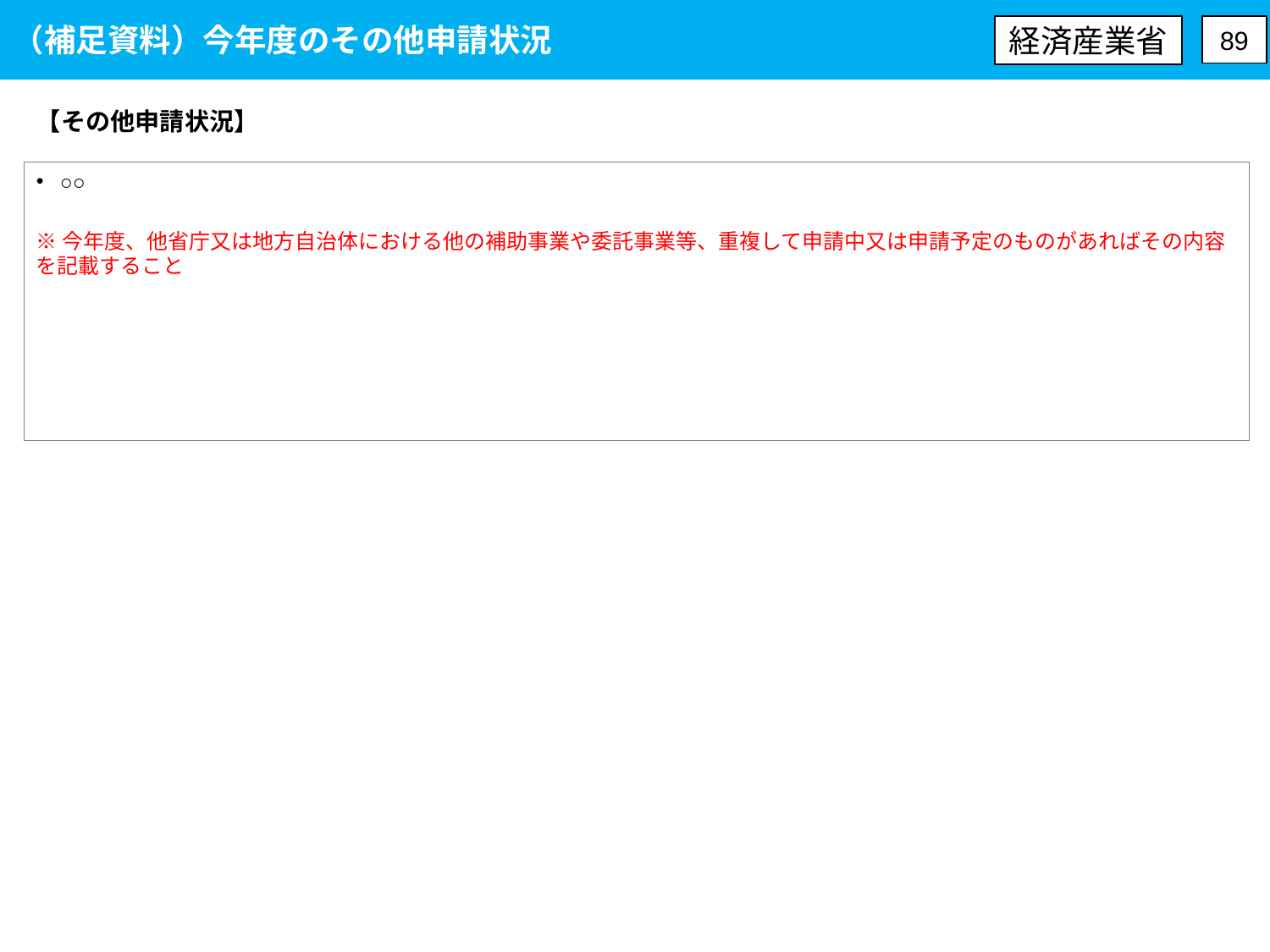

（補足資料）今年度のその他申請状況
経済産業省
89
【その他申請状況】
○○

※今年度、他省庁又は地方自治体における他の補助事業や委託事業等、重複して申請中又は申請予定のものがあればその内容を記載すること